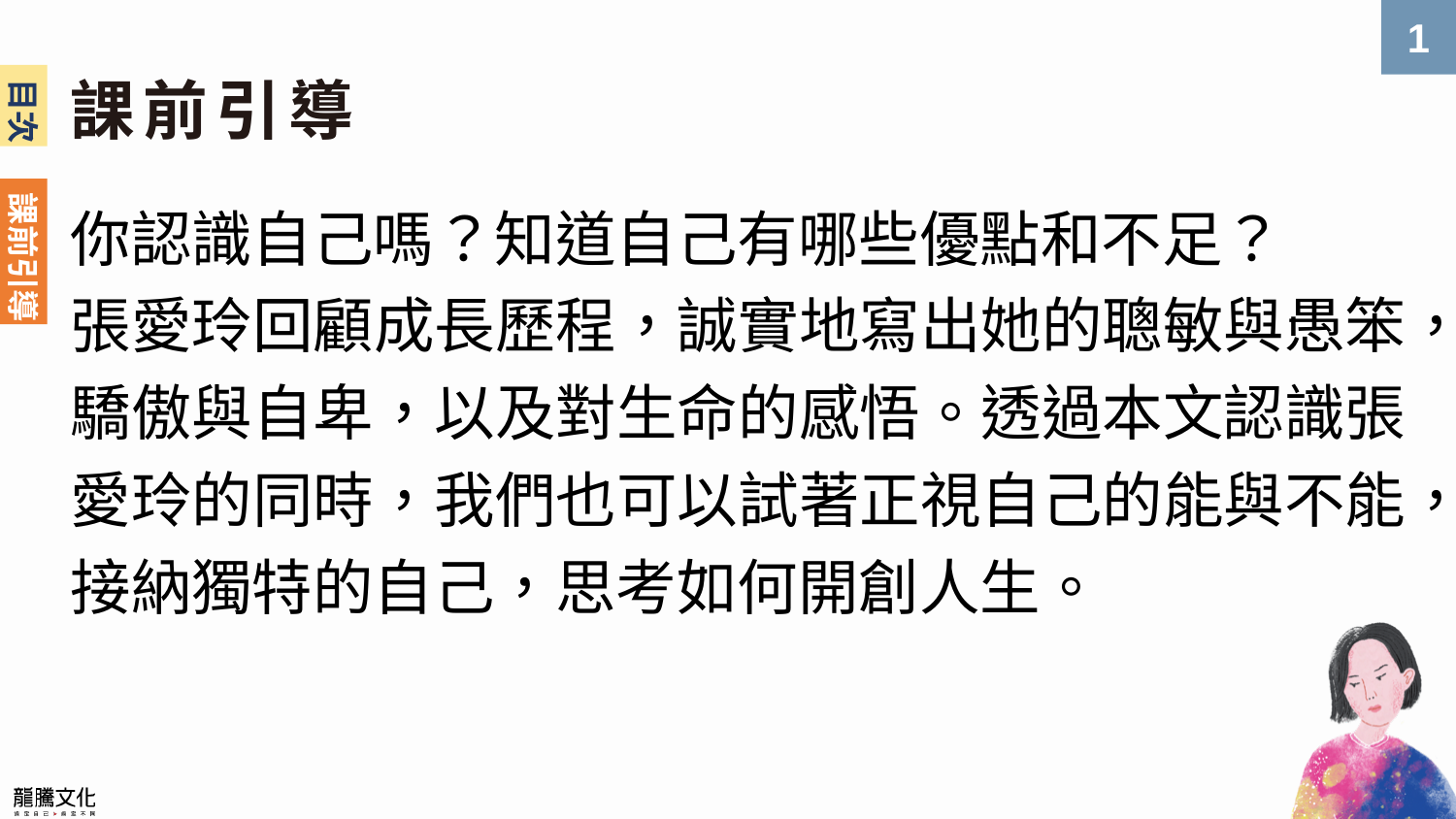

課前引導
你認識自己嗎？知道自己有哪些優點和不足？
張愛玲回顧成長歷程，誠實地寫出她的聰敏與愚笨，驕傲與自卑，以及對生命的感悟。透過本文認識張愛玲的同時，我們也可以試著正視自己的能與不能，接納獨特的自己，思考如何開創人生。